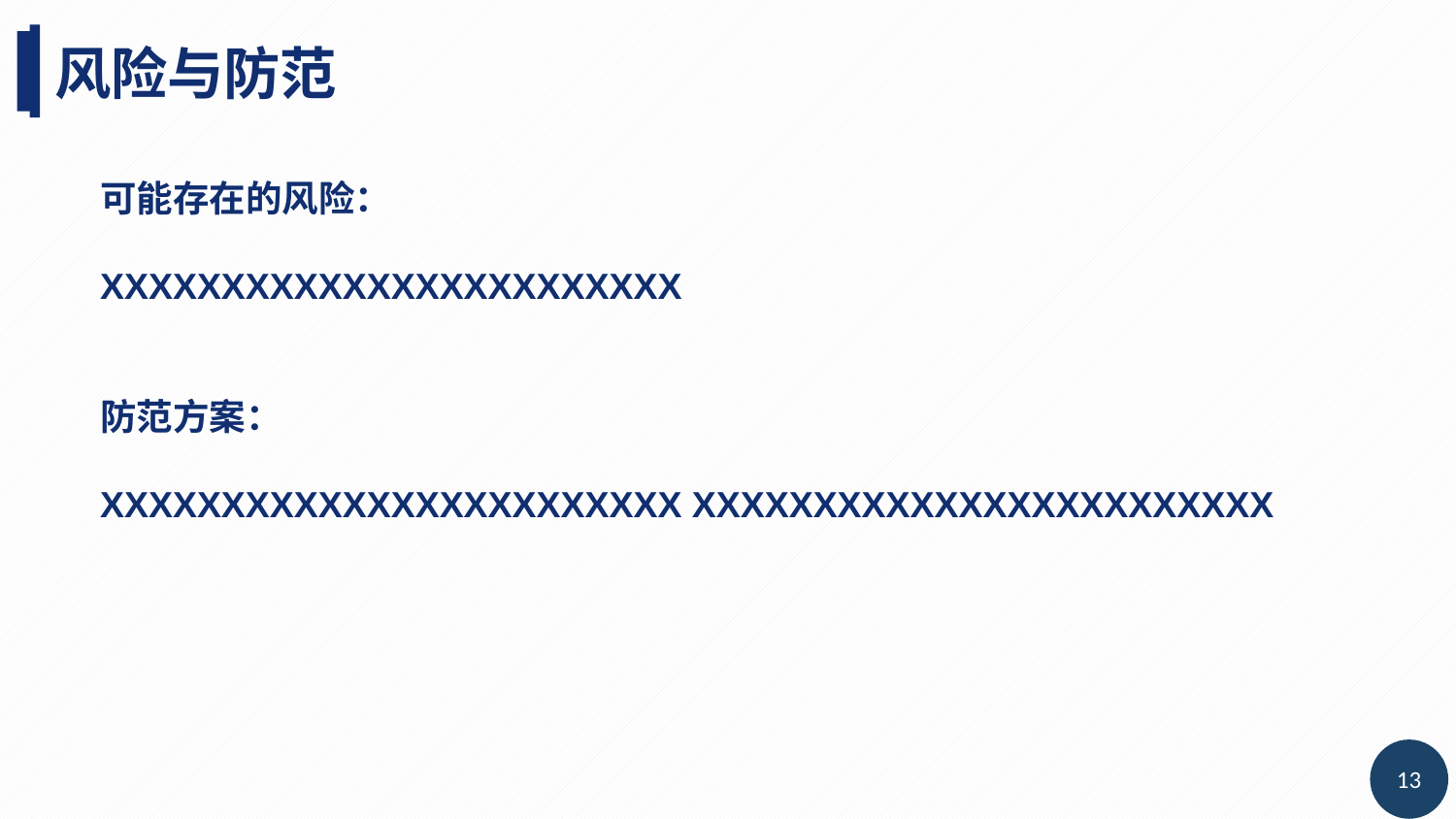

风险与防范
可能存在的风险：

XXXXXXXXXXXXXXXXXXXXXXXX

防范方案：

XXXXXXXXXXXXXXXXXXXXXXXX XXXXXXXXXXXXXXXXXXXXXXXX

13